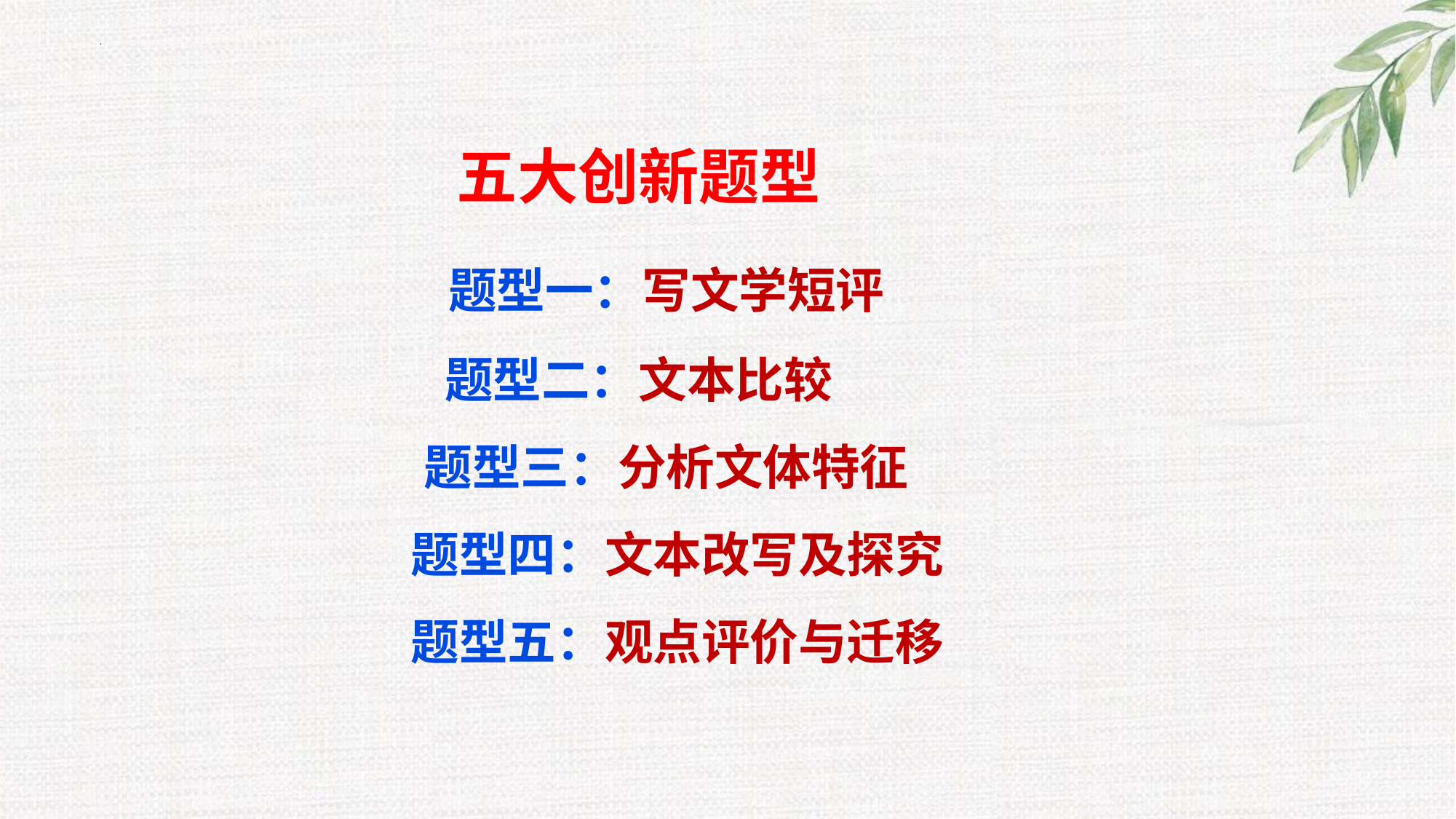

五大创新题型
   题型一：写文学短评
题型二：文本比较
    题型三：分析文体特征
      题型四：文本改写及探究
      题型五：观点评价与迁移